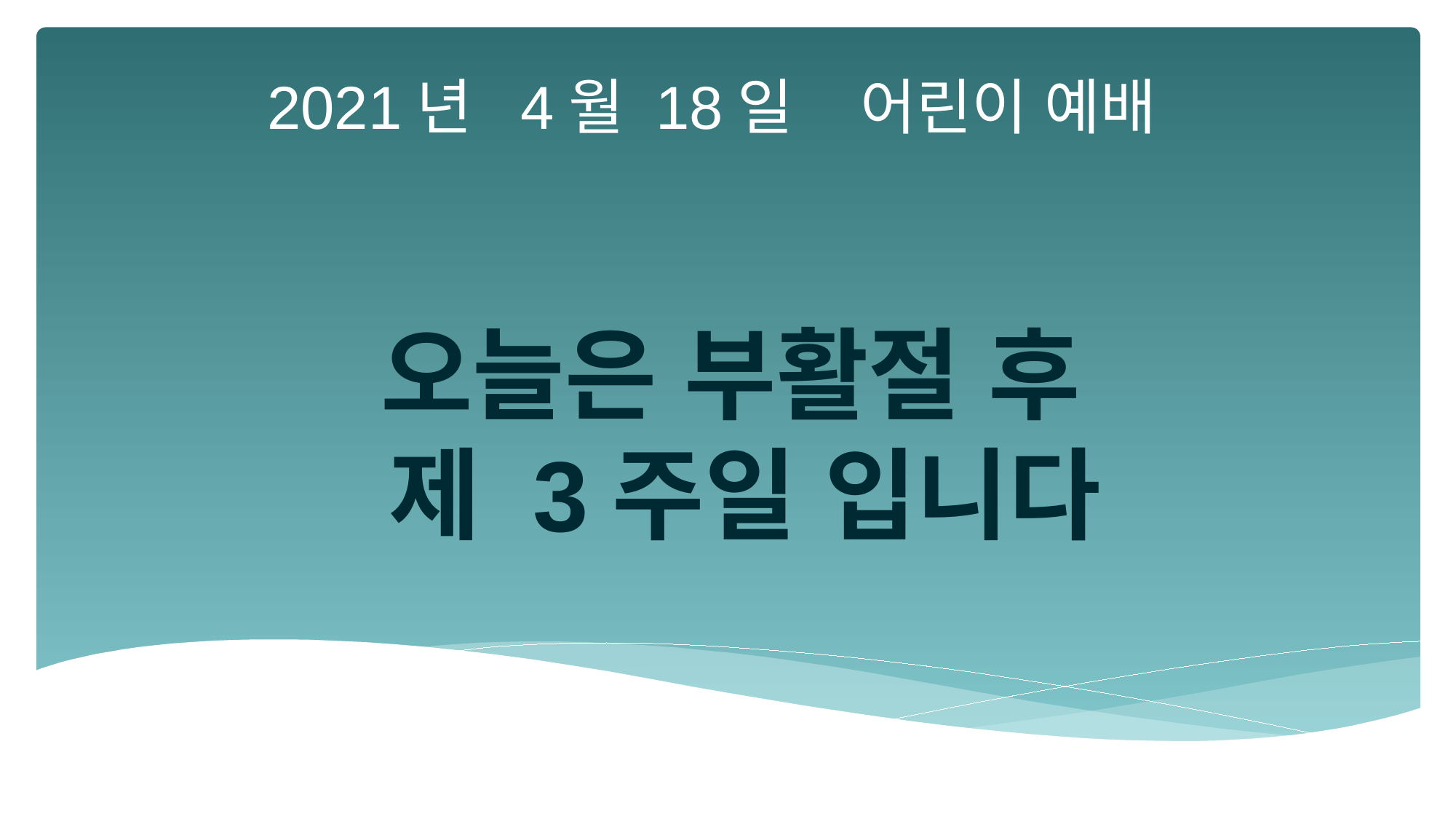

2021년  4월 18일    어린이 예배
오늘은 부활절 후
제 3주일 입니다